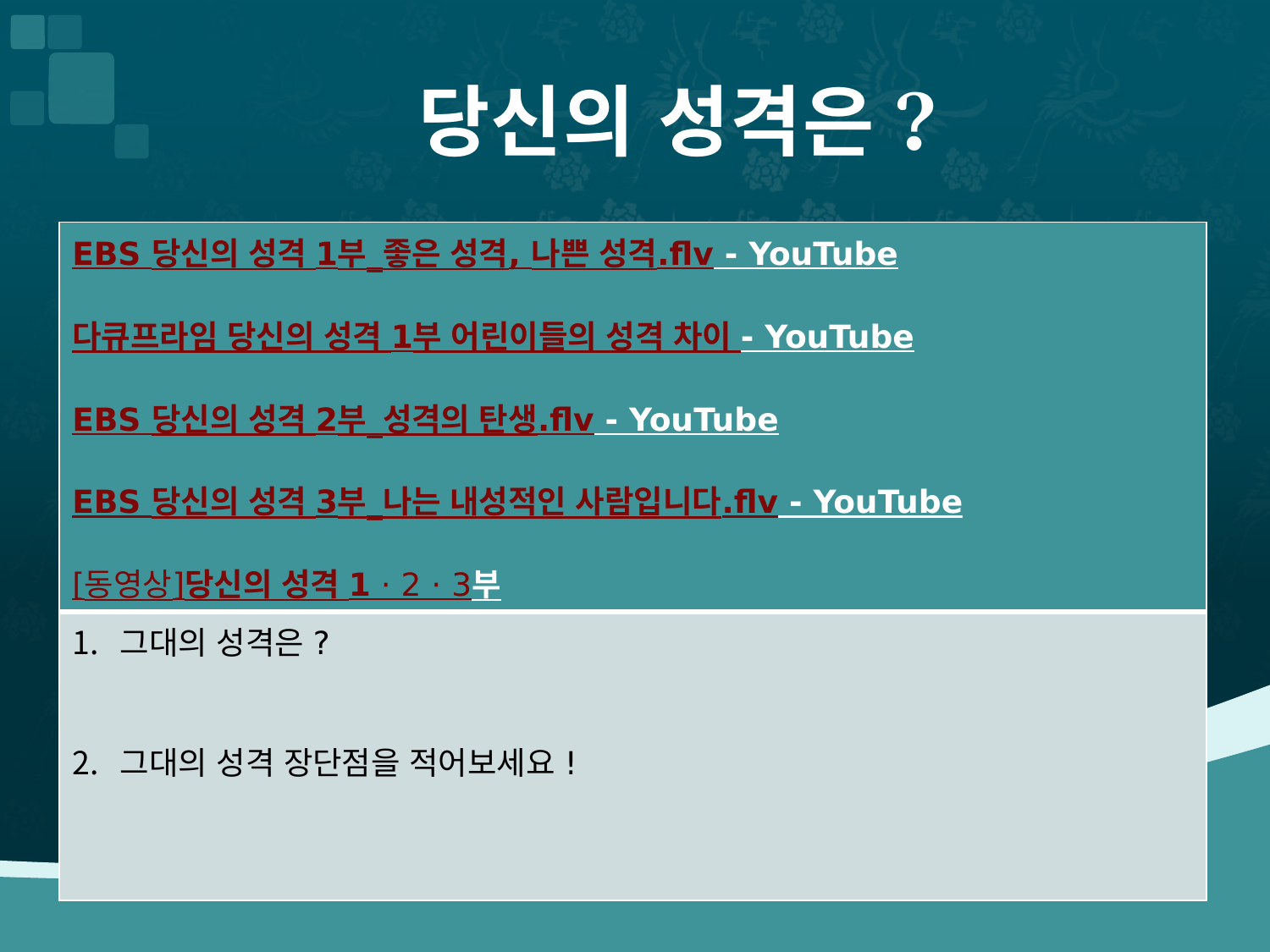

# 당신의 성격은?
| EBS 당신의 성격 1부\_좋은 성격, 나쁜 성격.flv - YouTube 다큐프라임 당신의 성격 1부 어린이들의 성격 차이 - YouTube EBS 당신의 성격 2부\_성격의 탄생.flv - YouTube EBS 당신의 성격 3부\_나는 내성적인 사람입니다.flv - YouTube [동영상]당신의 성격 1 · 2 · 3부 |
| --- |
| 그대의 성격은? 그대의 성격 장단점을 적어보세요! |